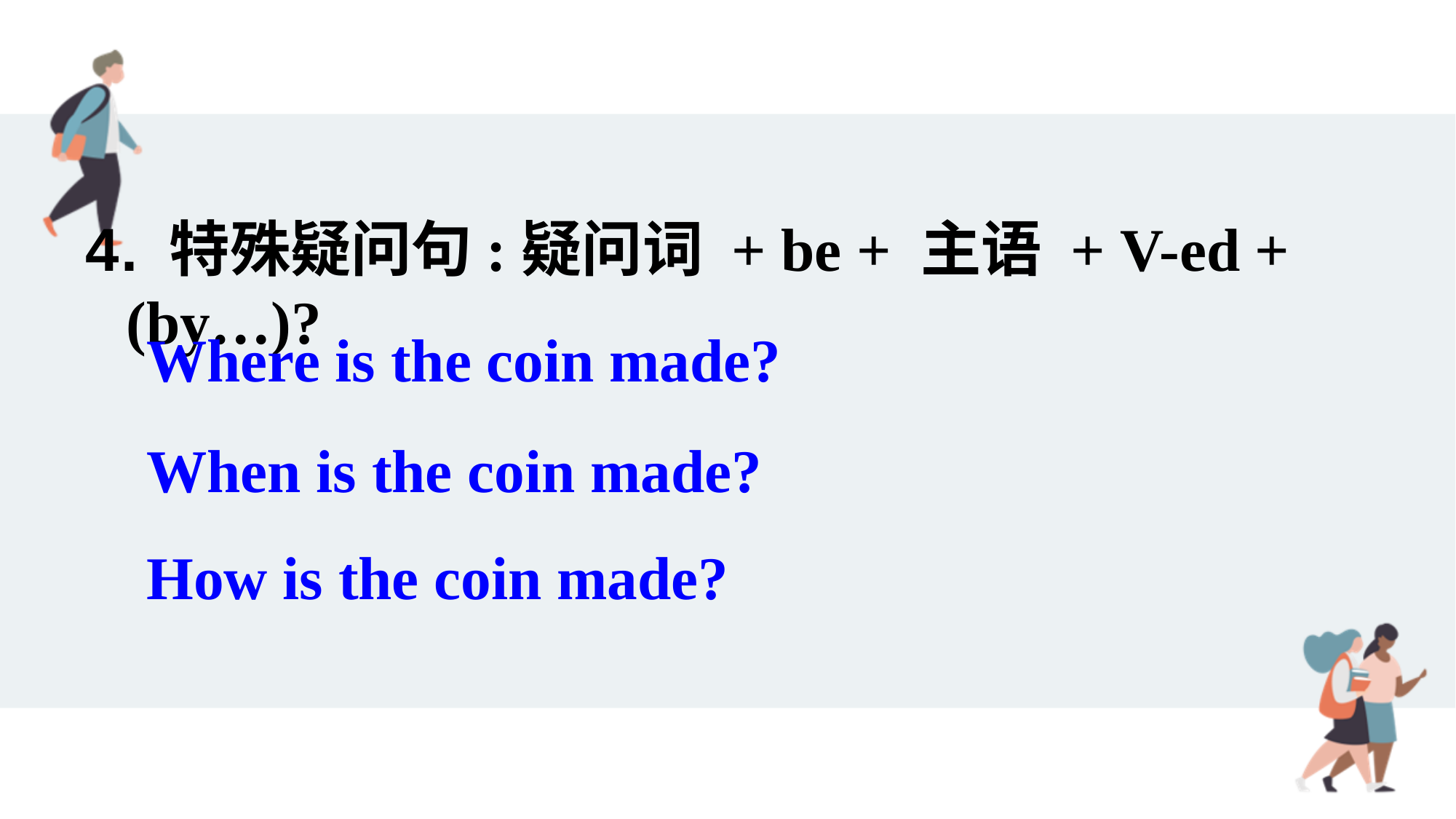

特殊疑问句:疑问词 + be + 主语 + V-ed + (by…)?
Where is the coin made?
When is the coin made?
How is the coin made?